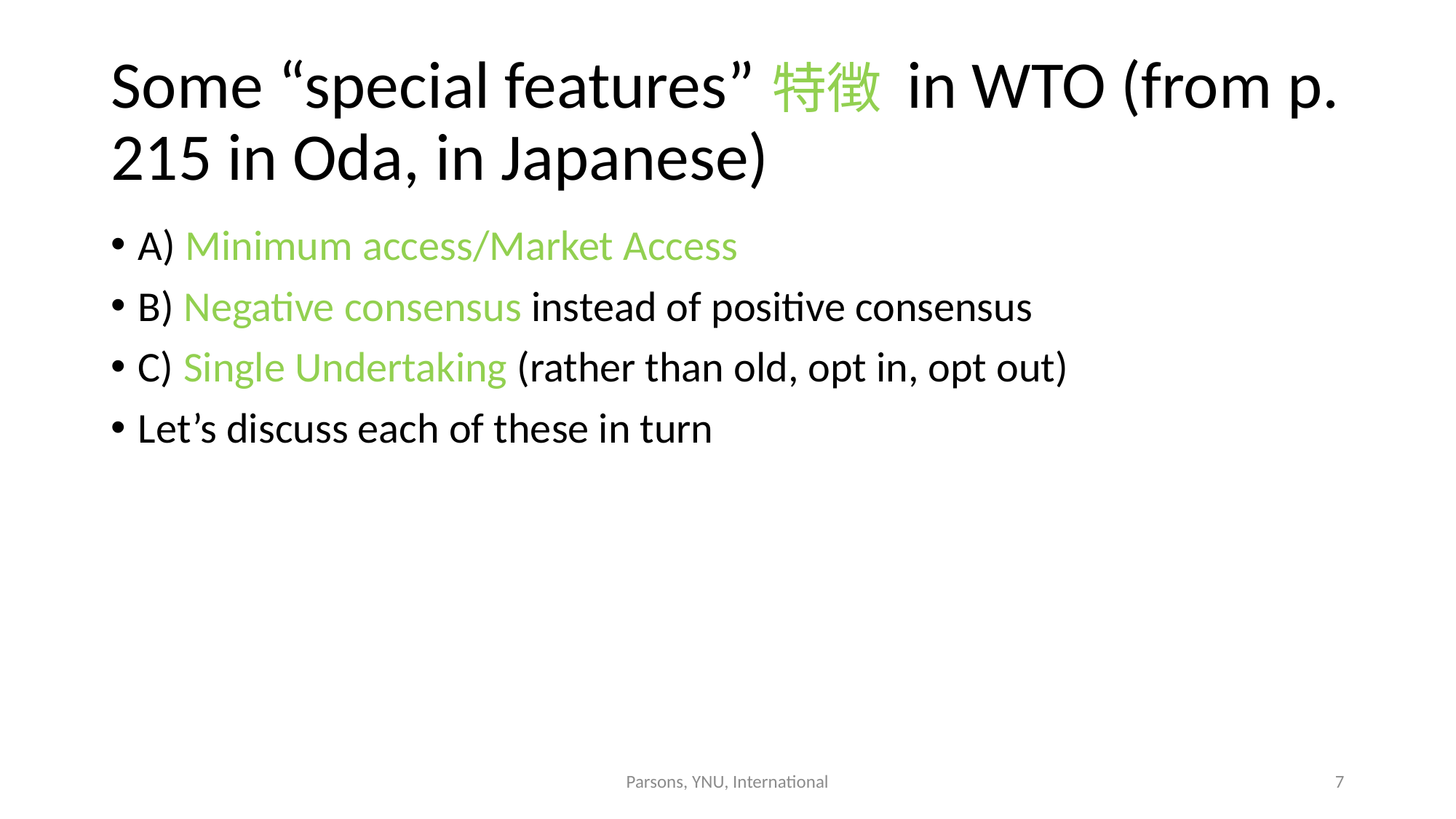

# Some “special features”特徴 in WTO (from p. 215 in Oda, in Japanese)
A) Minimum access/Market Access
B) Negative consensus instead of positive consensus
C) Single Undertaking (rather than old, opt in, opt out)
Let’s discuss each of these in turn
Parsons, YNU, International
7